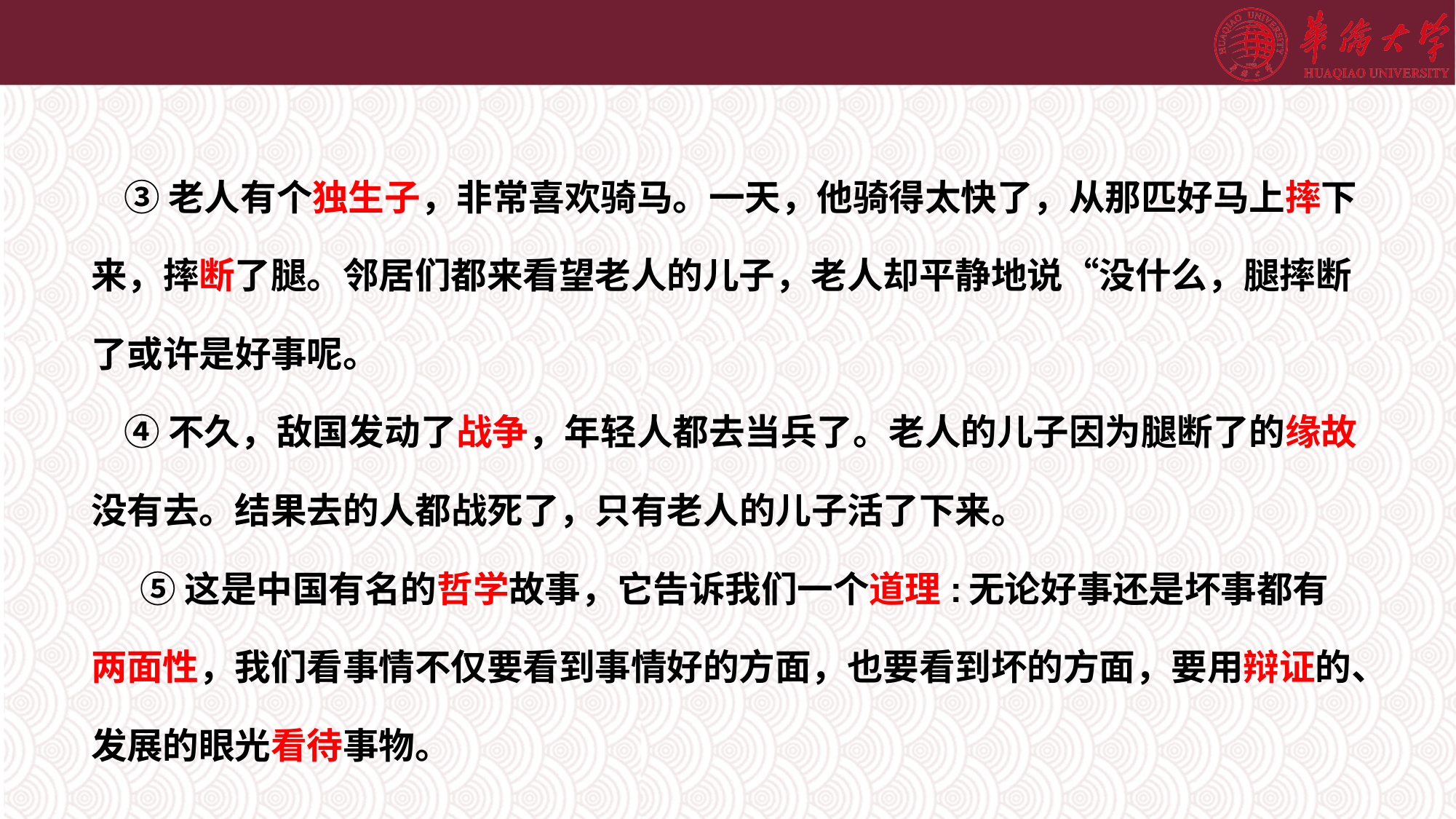

③老人有个独生子，非常喜欢骑马。一天，他骑得太快了，从那匹好马上摔下来，摔断了腿。邻居们都来看望老人的儿子，老人却平静地说“没什么，腿摔断了或许是好事呢。
    ④不久，敌国发动了战争，年轻人都去当兵了。老人的儿子因为腿断了的缘故没有去。结果去的人都战死了，只有老人的儿子活了下来。
      ⑤这是中国有名的哲学故事，它告诉我们一个道理:无论好事还是坏事都有两面性，我们看事情不仅要看到事情好的方面，也要看到坏的方面，要用辩证的、发展的眼光看待事物。